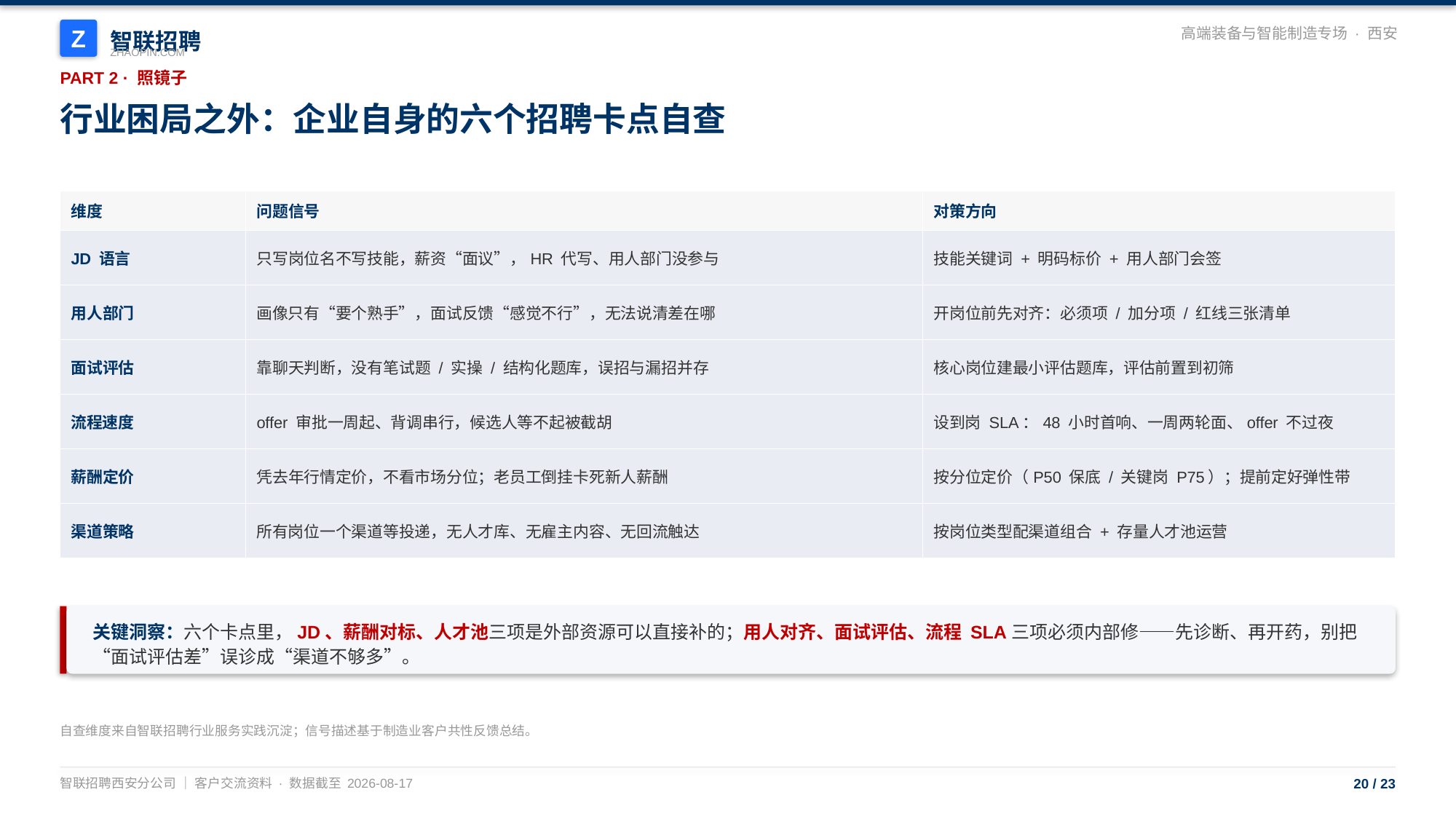

智联招聘
Z
高端装备与智能制造专场 · 西安
ZHAOPIN.COM
PART 2 · 照镜子
行业困局之外：企业自身的六个招聘卡点自查
| 维度 | 问题信号 | 对策方向 |
| --- | --- | --- |
| JD 语言 | 只写岗位名不写技能，薪资“面议”，HR 代写、用人部门没参与 | 技能关键词 + 明码标价 + 用人部门会签 |
| 用人部门 | 画像只有“要个熟手”，面试反馈“感觉不行”，无法说清差在哪 | 开岗位前先对齐：必须项 / 加分项 / 红线三张清单 |
| 面试评估 | 靠聊天判断，没有笔试题 / 实操 / 结构化题库，误招与漏招并存 | 核心岗位建最小评估题库，评估前置到初筛 |
| 流程速度 | offer 审批一周起、背调串行，候选人等不起被截胡 | 设到岗 SLA：48 小时首响、一周两轮面、offer 不过夜 |
| 薪酬定价 | 凭去年行情定价，不看市场分位；老员工倒挂卡死新人薪酬 | 按分位定价（P50 保底 / 关键岗 P75）；提前定好弹性带 |
| 渠道策略 | 所有岗位一个渠道等投递，无人才库、无雇主内容、无回流触达 | 按岗位类型配渠道组合 + 存量人才池运营 |

关键洞察：六个卡点里，JD、薪酬对标、人才池三项是外部资源可以直接补的；用人对齐、面试评估、流程 SLA三项必须内部修——先诊断、再开药，别把“面试评估差”误诊成“渠道不够多”。
自查维度来自智联招聘行业服务实践沉淀；信号描述基于制造业客户共性反馈总结。

智联招聘西安分公司 ｜ 客户交流资料 · 数据截至 2026-08-17
20 / 23